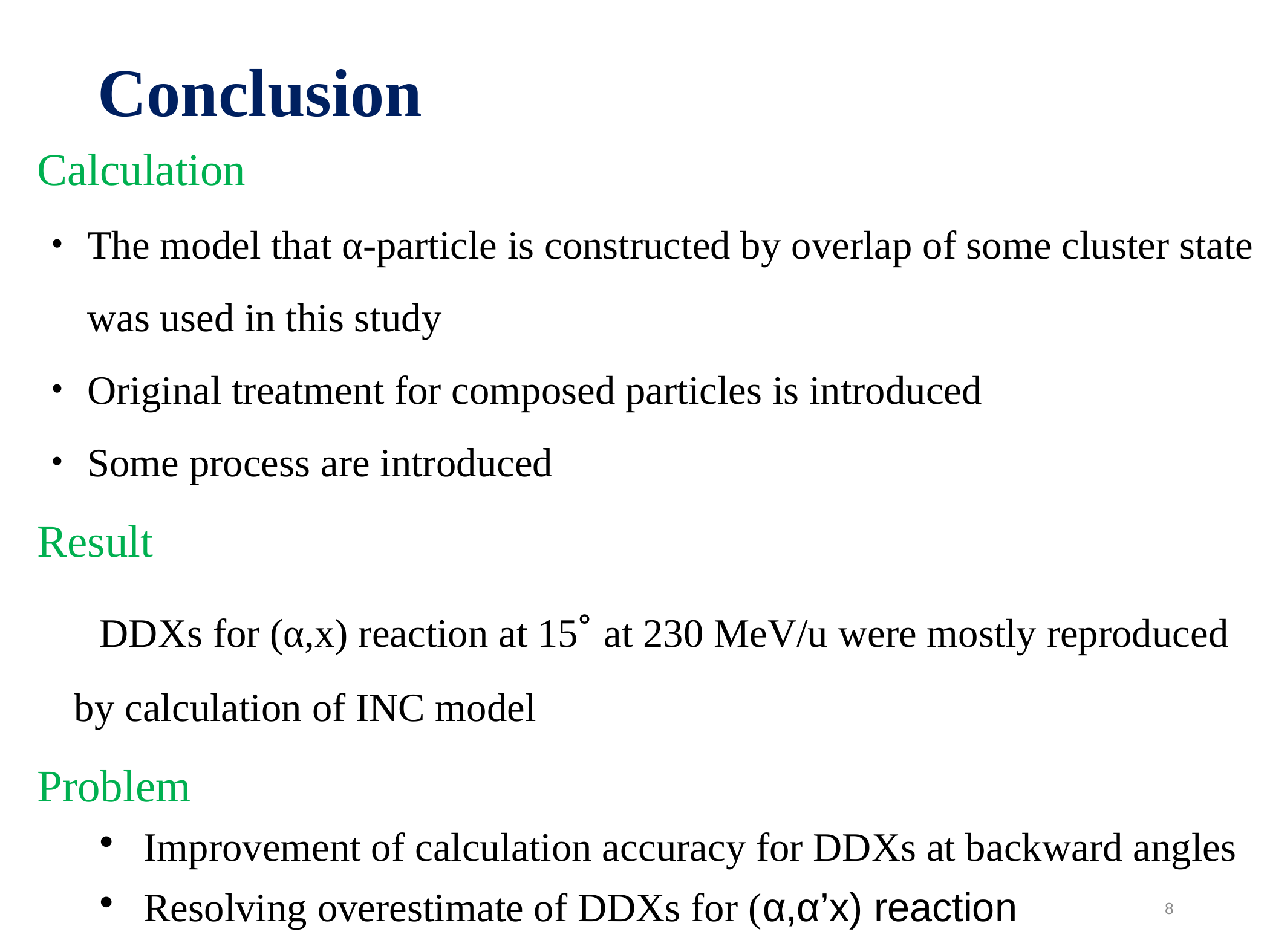

Conclusion
Calculation
・The model that α-particle is constructed by overlap of some cluster state was used in this study
・Original treatment for composed particles is introduced
・Some process are introduced
Result
　DDXs for (α,x) reaction at 15˚ at 230 MeV/u were mostly reproduced by calculation of INC model
Problem
	・Improvement of calculation accuracy for DDXs at backward angles
	・Resolving overestimate of DDXs for (α,α’x) reaction
8